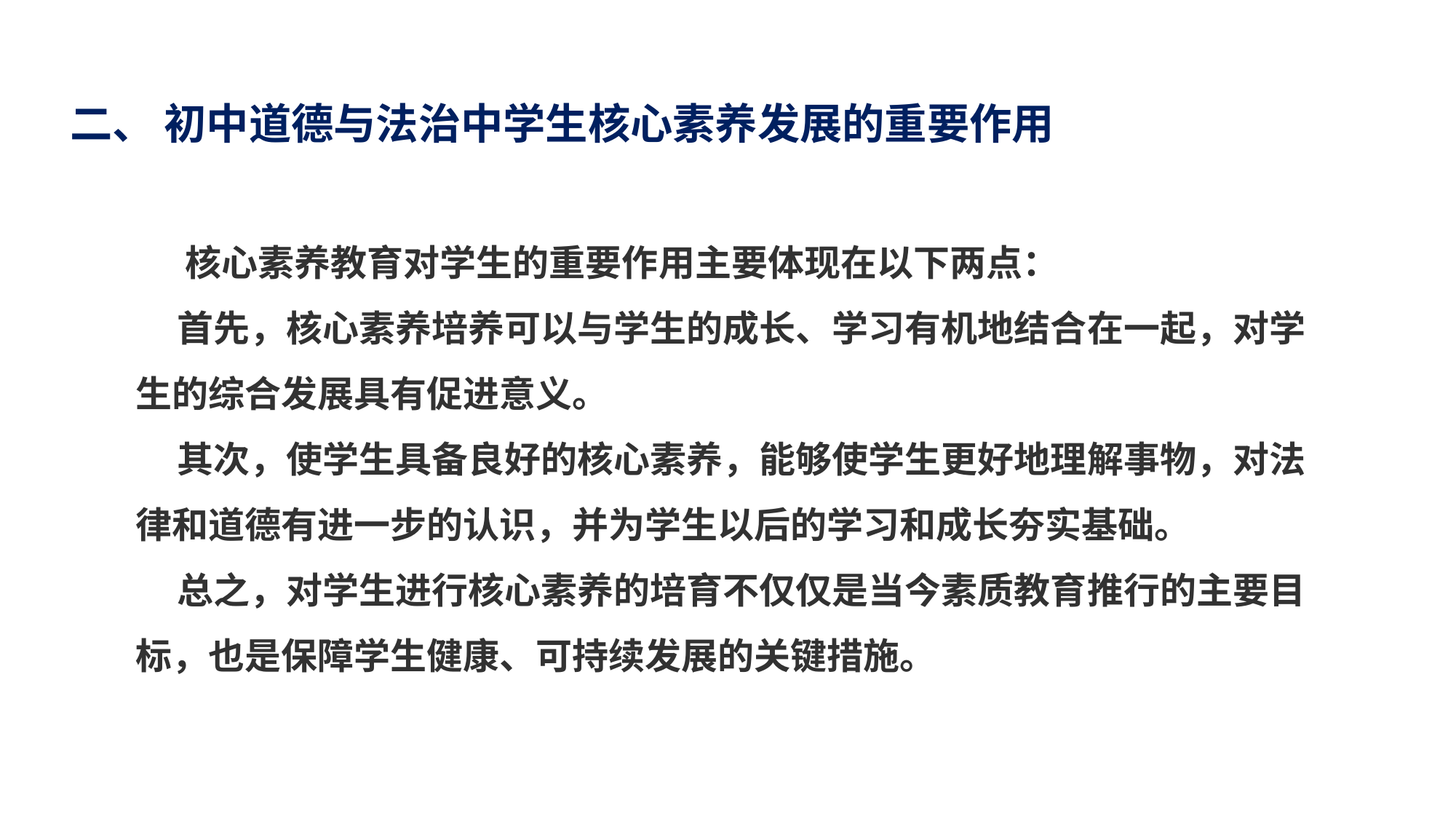

二、 初中道德与法治中学生核心素养发展的重要作用
     核心素养教育对学生的重要作用主要体现在以下两点：
    首先，核心素养培养可以与学生的成长、学习有机地结合在一起，对学生的综合发展具有促进意义。
    其次，使学生具备良好的核心素养，能够使学生更好地理解事物，对法律和道德有进一步的认识，并为学生以后的学习和成长夯实基础。
    总之，对学生进行核心素养的培育不仅仅是当今素质教育推行的主要目标，也是保障学生健康、可持续发展的关键措施。